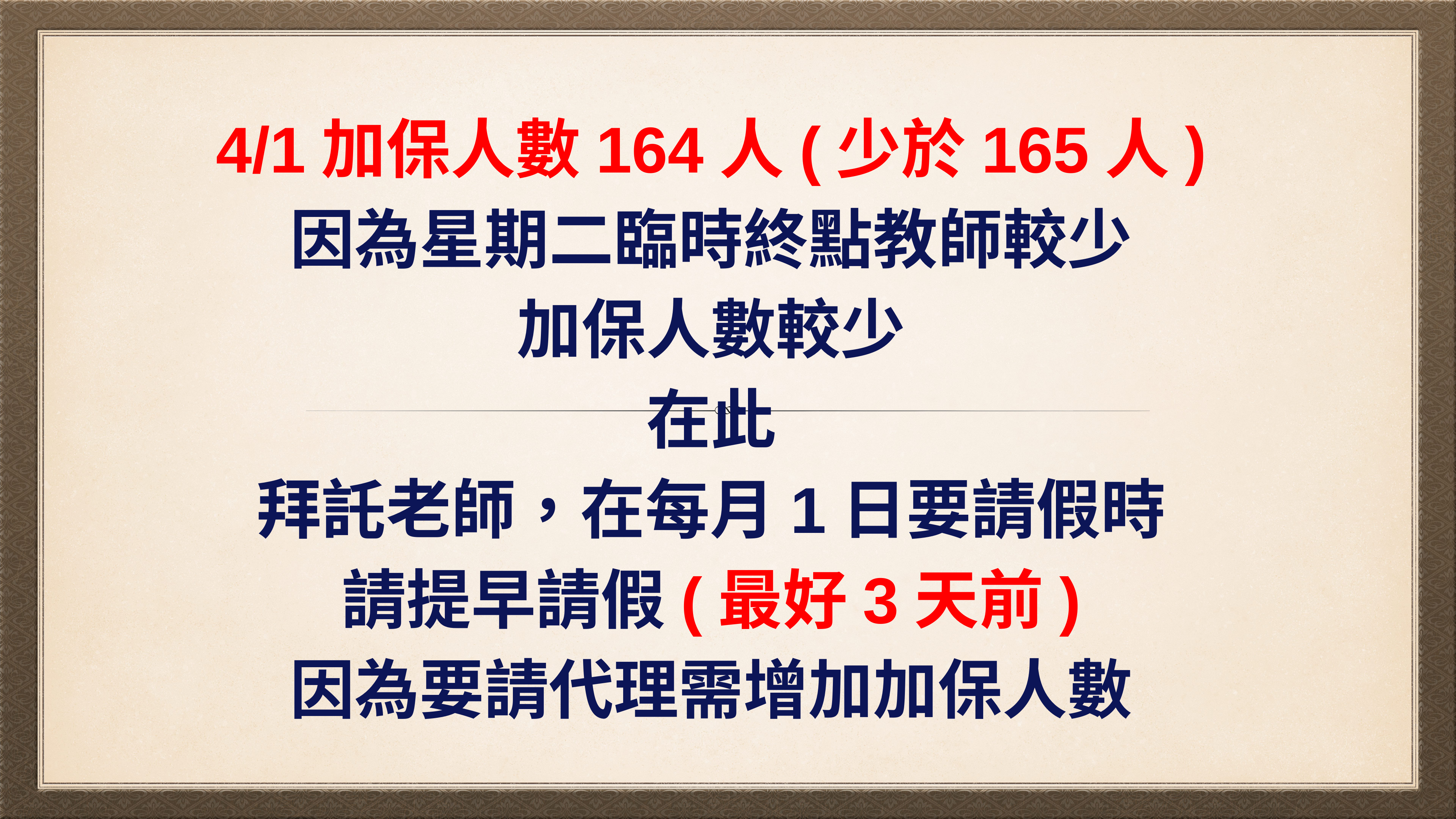

# 4/1加保人數164人(少於165人) 因為星期二臨時終點教師較少 加保人數較少 在此 拜託老師，在每月1日要請假時 請提早請假(最好3天前) 因為要請代理需增加加保人數